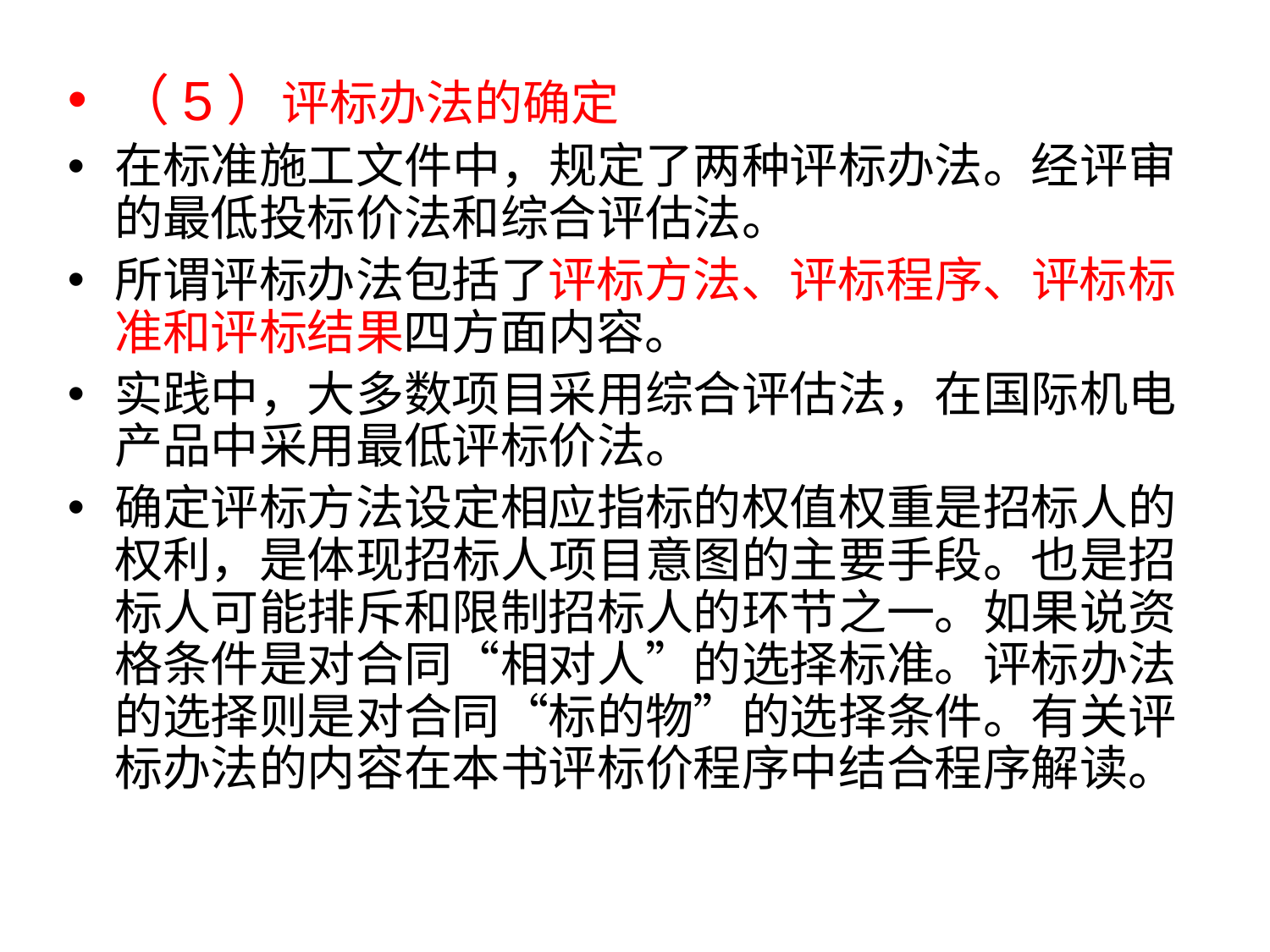

（5）评标办法的确定
在标准施工文件中，规定了两种评标办法。经评审的最低投标价法和综合评估法。
所谓评标办法包括了评标方法、评标程序、评标标准和评标结果四方面内容。
实践中，大多数项目采用综合评估法，在国际机电产品中采用最低评标价法。
确定评标方法设定相应指标的权值权重是招标人的权利，是体现招标人项目意图的主要手段。也是招标人可能排斥和限制招标人的环节之一。如果说资格条件是对合同“相对人”的选择标准。评标办法的选择则是对合同“标的物”的选择条件。有关评标办法的内容在本书评标价程序中结合程序解读。